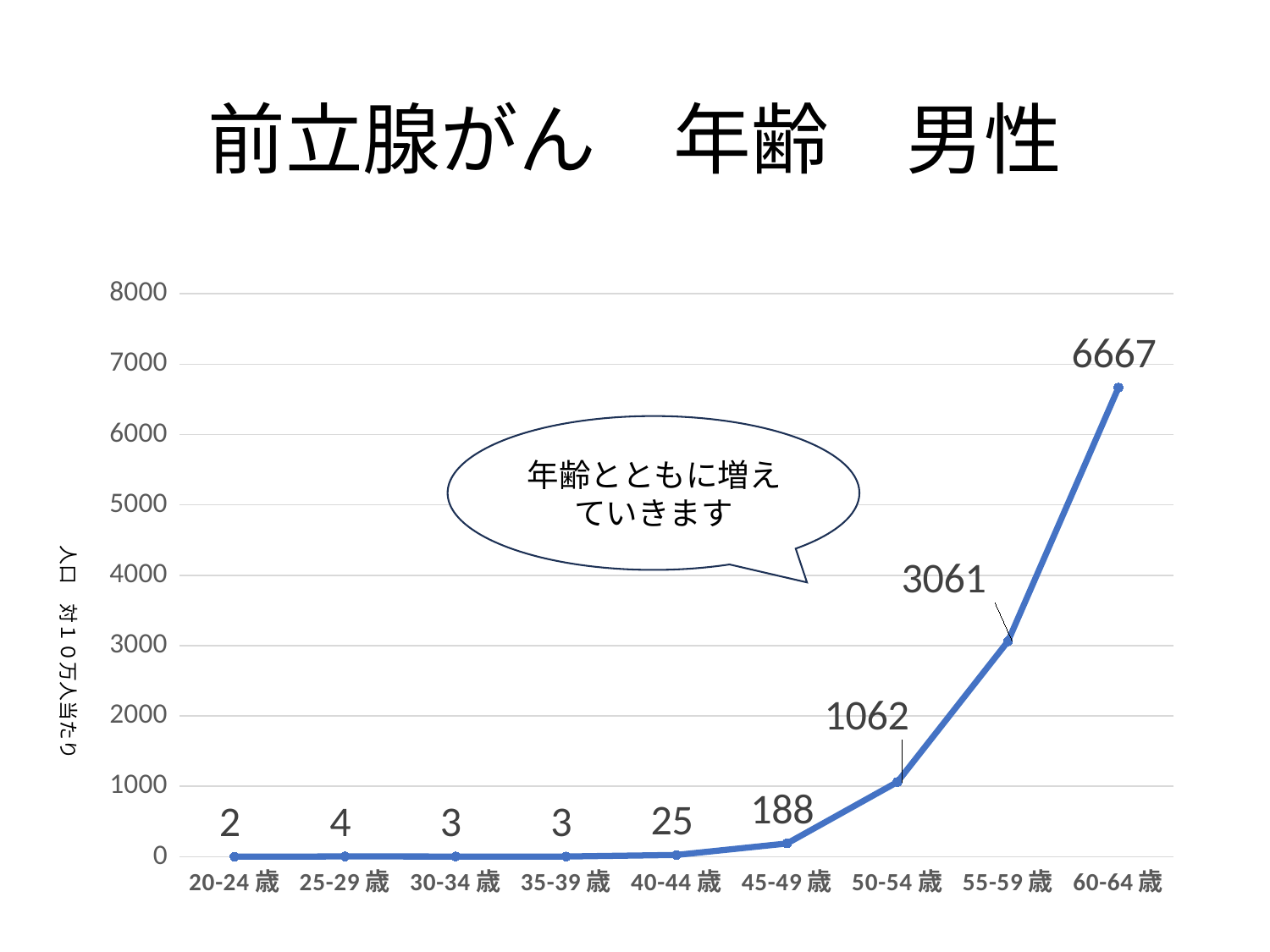

# 前立腺がん　年齢　男性

### Chart

| Category | 前立腺 |
|---|---|
| 20-24歳 | 2.0 |
| 25-29歳 | 4.0 |
| 30-34歳 | 3.0 |
| 35-39歳 | 3.0 |
| 40-44歳 | 25.0 |
| 45-49歳 | 188.0 |
| 50-54歳 | 1062.0 |
| 55-59歳 | 3061.0 |
| 60-64歳 | 6667.0 |
年齢とともに増えていきます
人口　対１０万人当たり